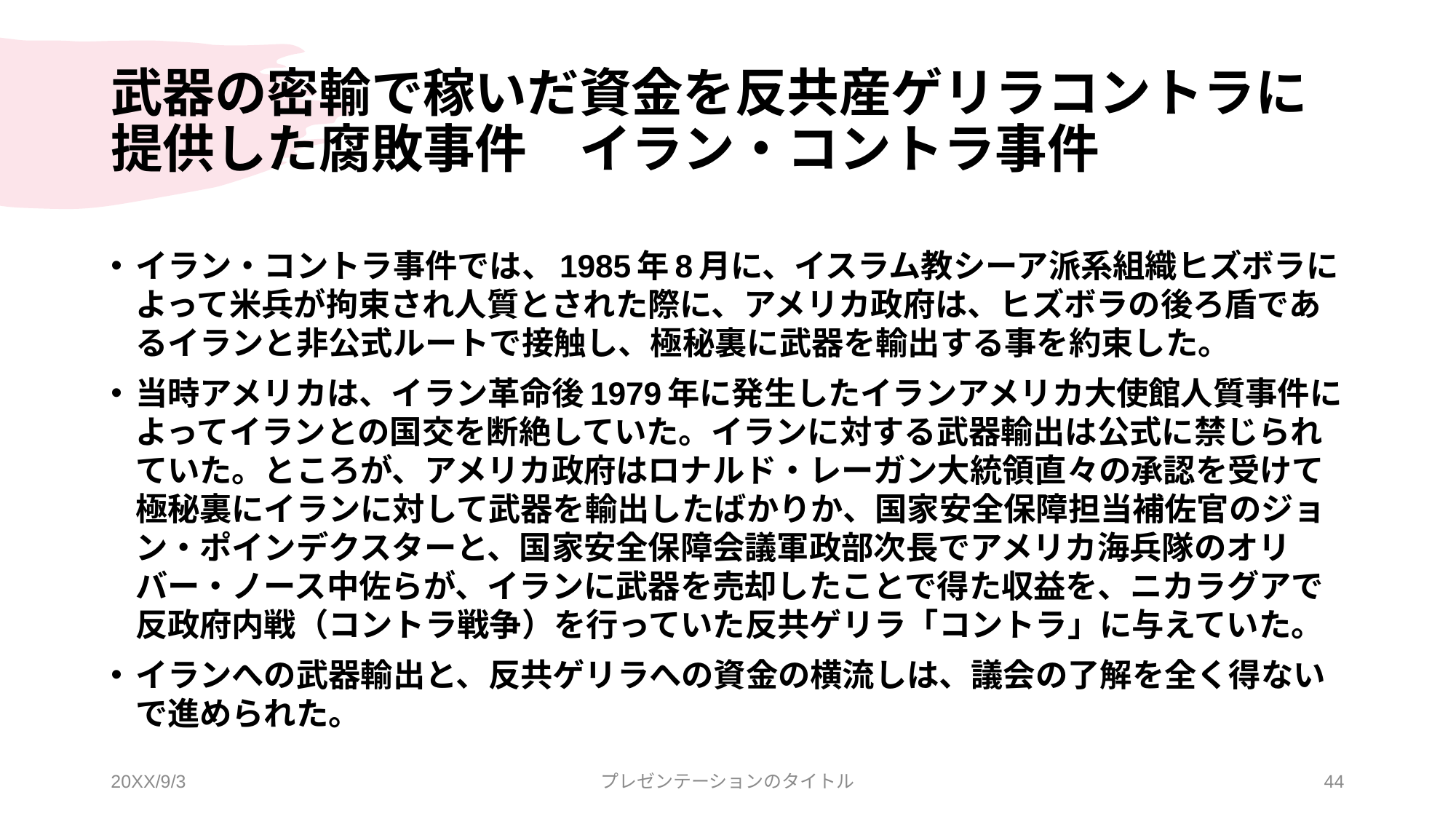

# 武器の密輸で稼いだ資金を反共産ゲリラコントラに提供した腐敗事件　イラン・コントラ事件
イラン・コントラ事件では、1985年8月に、イスラム教シーア派系組織ヒズボラによって米兵が拘束され人質とされた際に、アメリカ政府は、ヒズボラの後ろ盾であるイランと非公式ルートで接触し、極秘裏に武器を輸出する事を約束した。
当時アメリカは、イラン革命後1979年に発生したイランアメリカ大使館人質事件によってイランとの国交を断絶していた。イランに対する武器輸出は公式に禁じられていた。ところが、アメリカ政府はロナルド・レーガン大統領直々の承認を受けて極秘裏にイランに対して武器を輸出したばかりか、国家安全保障担当補佐官のジョン・ポインデクスターと、国家安全保障会議軍政部次長でアメリカ海兵隊のオリバー・ノース中佐らが、イランに武器を売却したことで得た収益を、ニカラグアで反政府内戦（コントラ戦争）を行っていた反共ゲリラ「コントラ」に与えていた。
イランへの武器輸出と、反共ゲリラへの資金の横流しは、議会の了解を全く得ないで進められた。

20XX/9/3
プレゼンテーションのタイトル
44